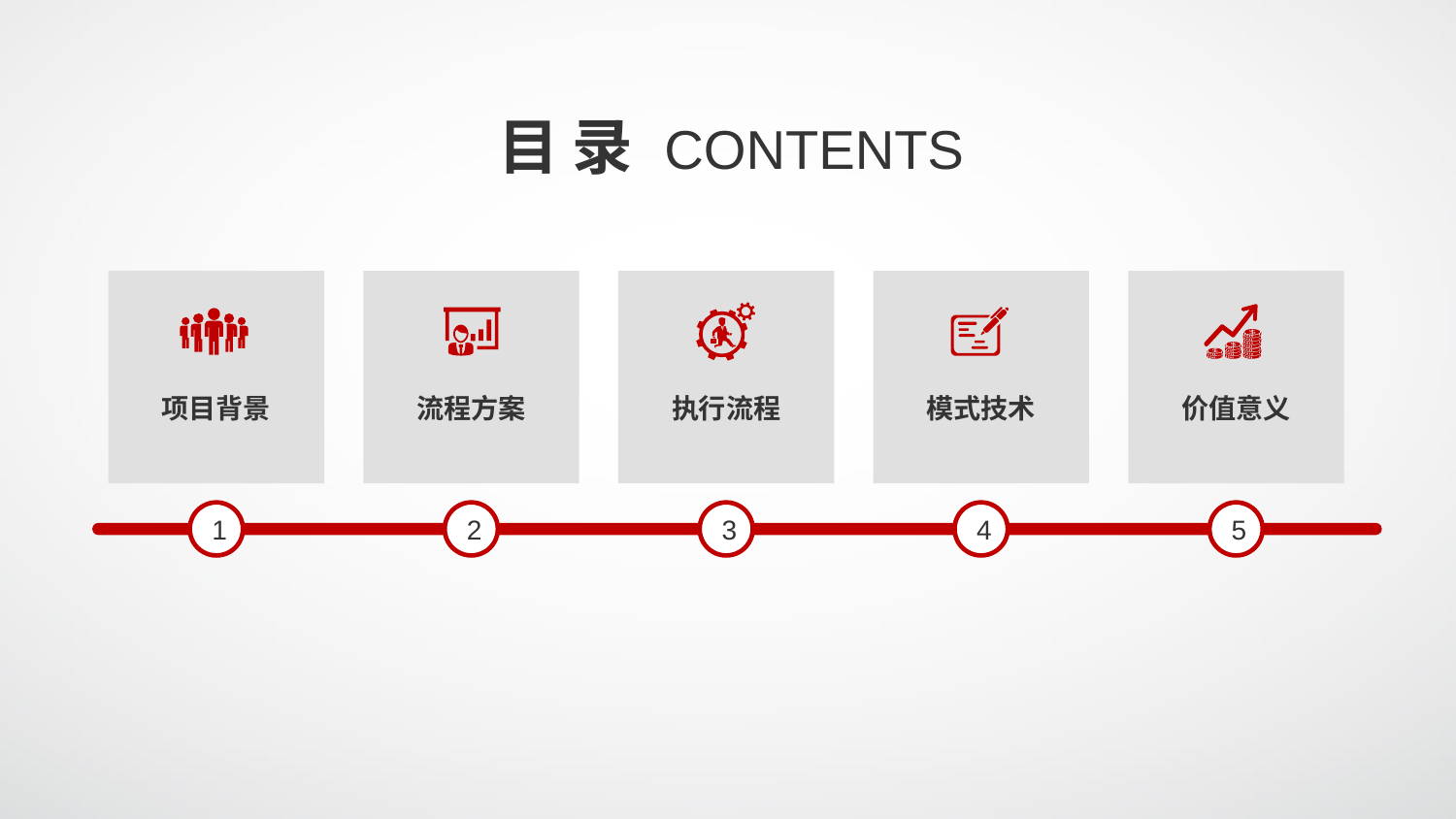

目 录 CONTENTS

项目背景

流程方案

执行流程

模式技术

价值意义

1
2
3
4
5